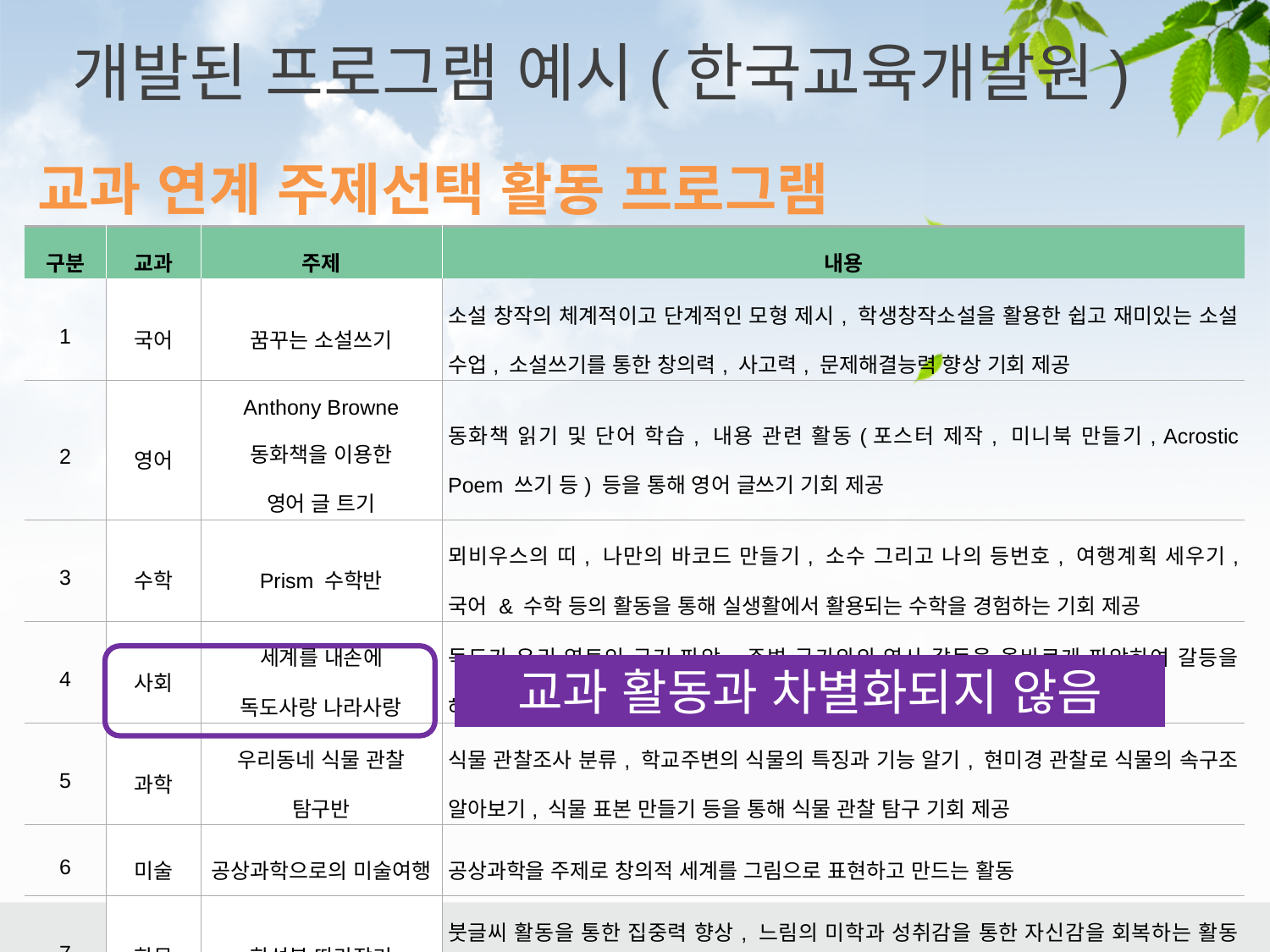

# 개발된 프로그램 예시(한국교육개발원)
교과 연계 주제선택 활동 프로그램
| 구분 | 교과 | 주제 | 내용 |
| --- | --- | --- | --- |
| 1 | 국어 | 꿈꾸는 소설쓰기 | 소설 창작의 체계적이고 단계적인 모형 제시, 학생창작소설을 활용한 쉽고 재미있는 소설 수업, 소설쓰기를 통한 창의력, 사고력, 문제해결능력 향상 기회 제공 |
| 2 | 영어 | Anthony Browne 동화책을 이용한 영어 글 트기 | 동화책 읽기 및 단어 학습, 내용 관련 활동(포스터 제작, 미니북 만들기, Acrostic Poem 쓰기 등) 등을 통해 영어 글쓰기 기회 제공 |
| 3 | 수학 | Prism 수학반 | 뫼비우스의 띠, 나만의 바코드 만들기, 소수 그리고 나의 등번호, 여행계획 세우기, 국어 & 수학 등의 활동을 통해 실생활에서 활용되는 수학을 경험하는 기회 제공 |
| 4 | 사회 | 세계를 내손에 독도사랑 나라사랑 | 독도가 우리 영토인 근거 파악, 주변 국가와의 역사 갈등을 올바르게 파악하여 갈등을 해결할 수 있는 실천적 방안 탐색 |
| 5 | 과학 | 우리동네 식물 관찰 탐구반 | 식물 관찰조사 분류, 학교주변의 식물의 특징과 기능 알기, 현미경 관찰로 식물의 속구조 알아보기, 식물 표본 만들기 등을 통해 식물 관찰 탐구 기회 제공 |
| 6 | 미술 | 공상과학으로의 미술여행 | 공상과학을 주제로 창의적 세계를 그림으로 표현하고 만드는 활동 |
| 7 | 한문 | 한석봉 따라잡기 | 붓글씨 활동을 통한 집중력 향상, 느림의 미학과 성취감을 통한 자신감을 회복하는 활동 전개 |

교과 활동과 차별화되지 않음